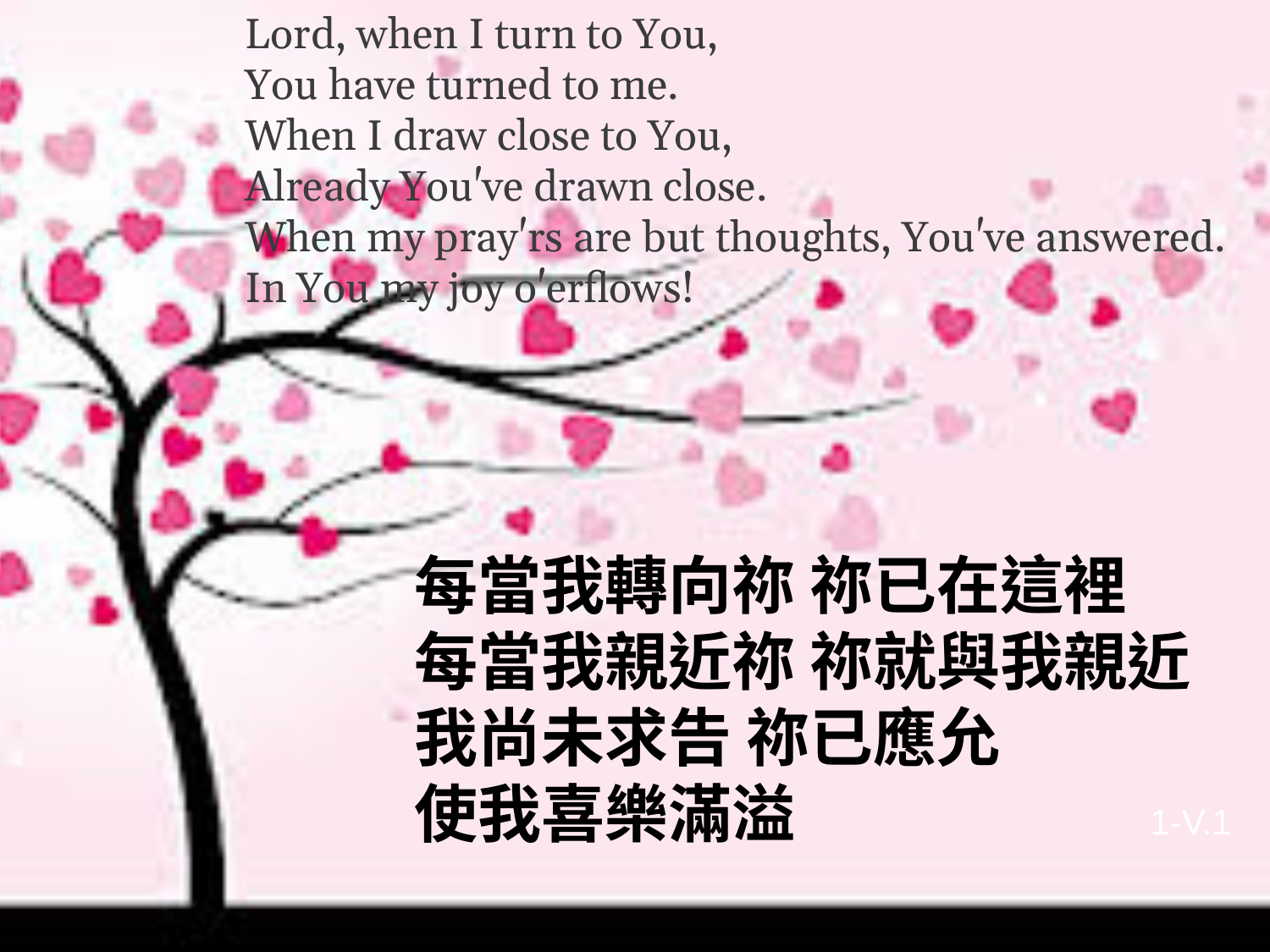

Lord, when I turn to You,
You have turned to me.
When I draw close to You,
Already You've drawn close.
When my pray'rs are but thoughts, You've answered.
In You my joy o'erflows!
每當我轉向祢 祢已在這裡
每當我親近祢 祢就與我親近
我尚未求告 祢已應允
使我喜樂滿溢
1-V.1